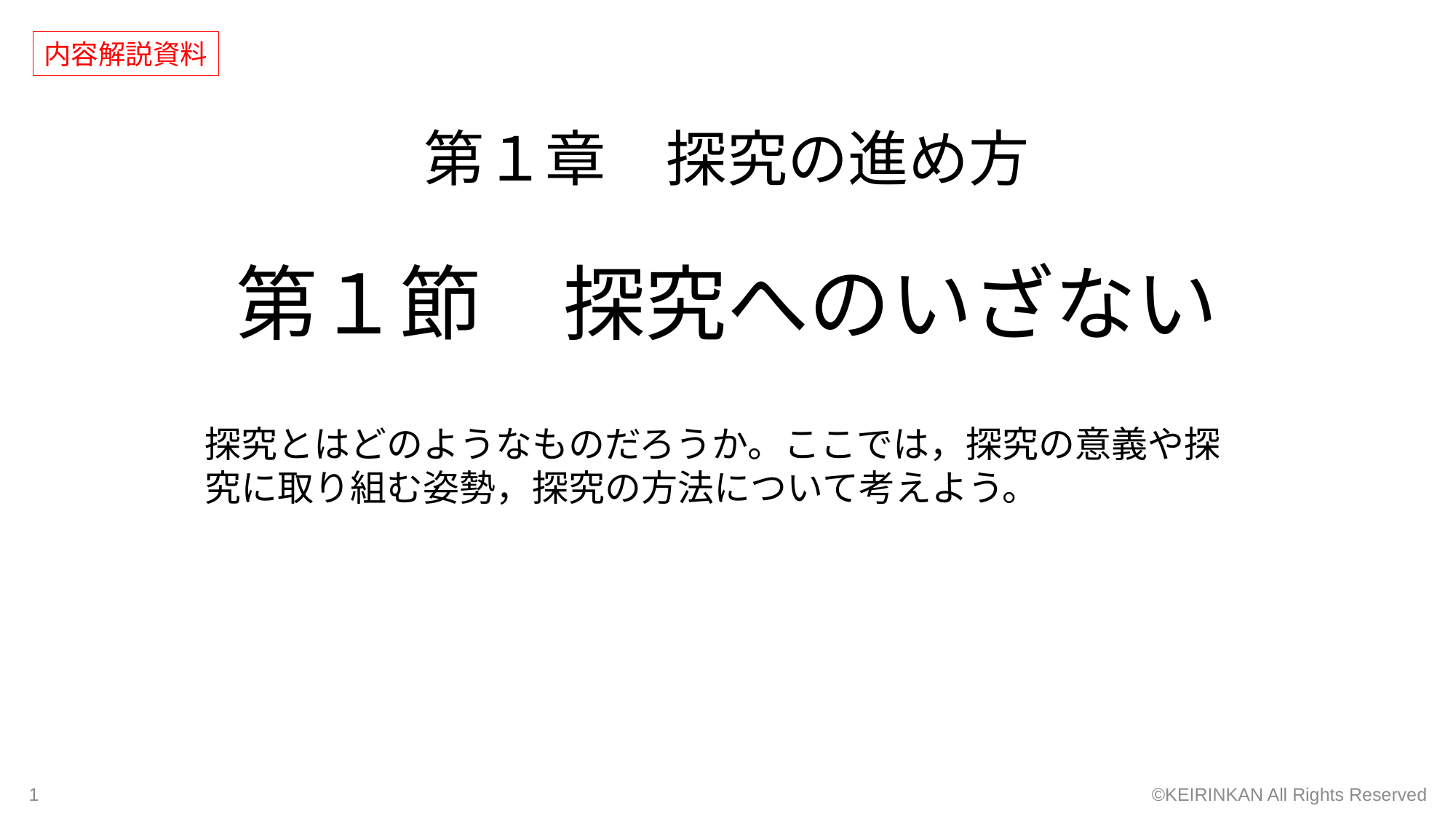

内容解説資料
第１章　探究の進め方
第１節　探究へのいざない
探究とはどのようなものだろうか。ここでは，探究の意義や探究に取り組む姿勢，探究の方法について考えよう。
1
©KEIRINKAN All Rights Reserved